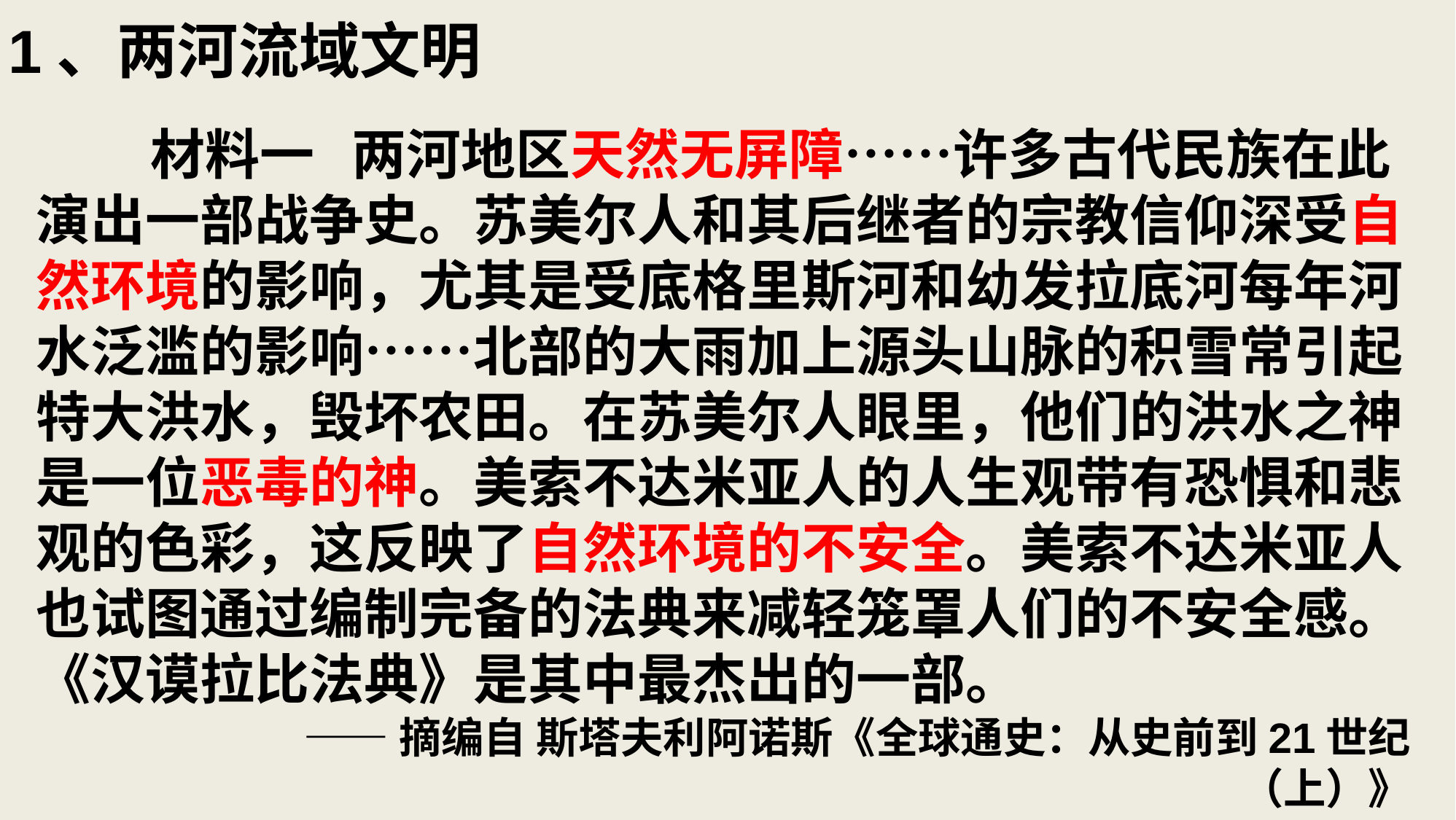

1、两河流域文明
材料一   两河地区天然无屏障……许多古代民族在此演出一部战争史。苏美尔人和其后继者的宗教信仰深受自然环境的影响，尤其是受底格里斯河和幼发拉底河每年河水泛滥的影响……北部的大雨加上源头山脉的积雪常引起特大洪水，毁坏农田。在苏美尔人眼里，他们的洪水之神是一位恶毒的神。美索不达米亚人的人生观带有恐惧和悲观的色彩，这反映了自然环境的不安全。美索不达米亚人也试图通过编制完备的法典来减轻笼罩人们的不安全感。《汉谟拉比法典》是其中最杰出的一部。
——摘编自 斯塔夫利阿诺斯《全球通史：从史前到21世纪（上）》